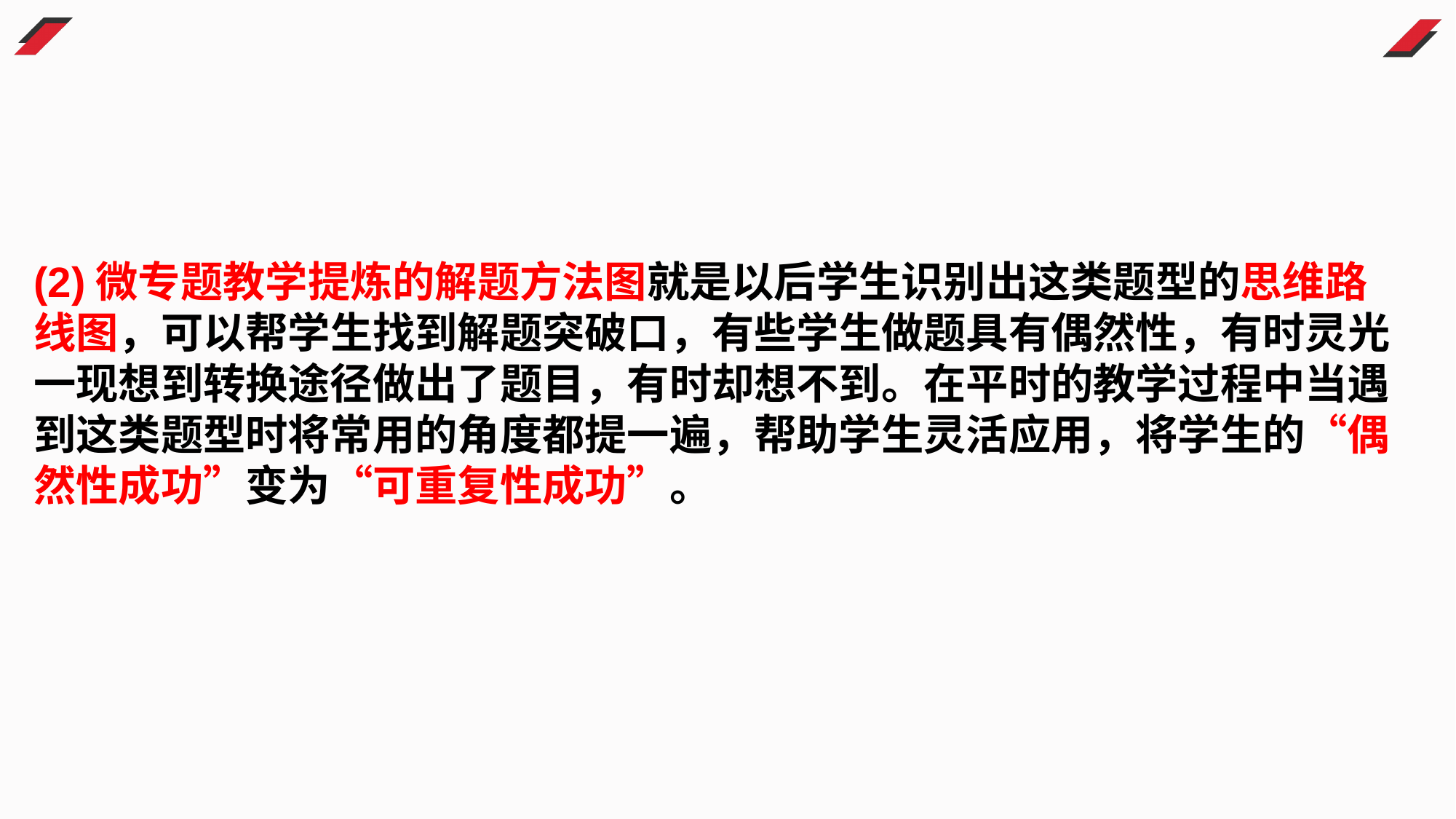

(2)微专题教学提炼的解题方法图就是以后学生识别出这类题型的思维路线图，可以帮学生找到解题突破口，有些学生做题具有偶然性，有时灵光一现想到转换途径做出了题目，有时却想不到。在平时的教学过程中当遇到这类题型时将常用的角度都提一遍，帮助学生灵活应用，将学生的“偶然性成功”变为“可重复性成功”。